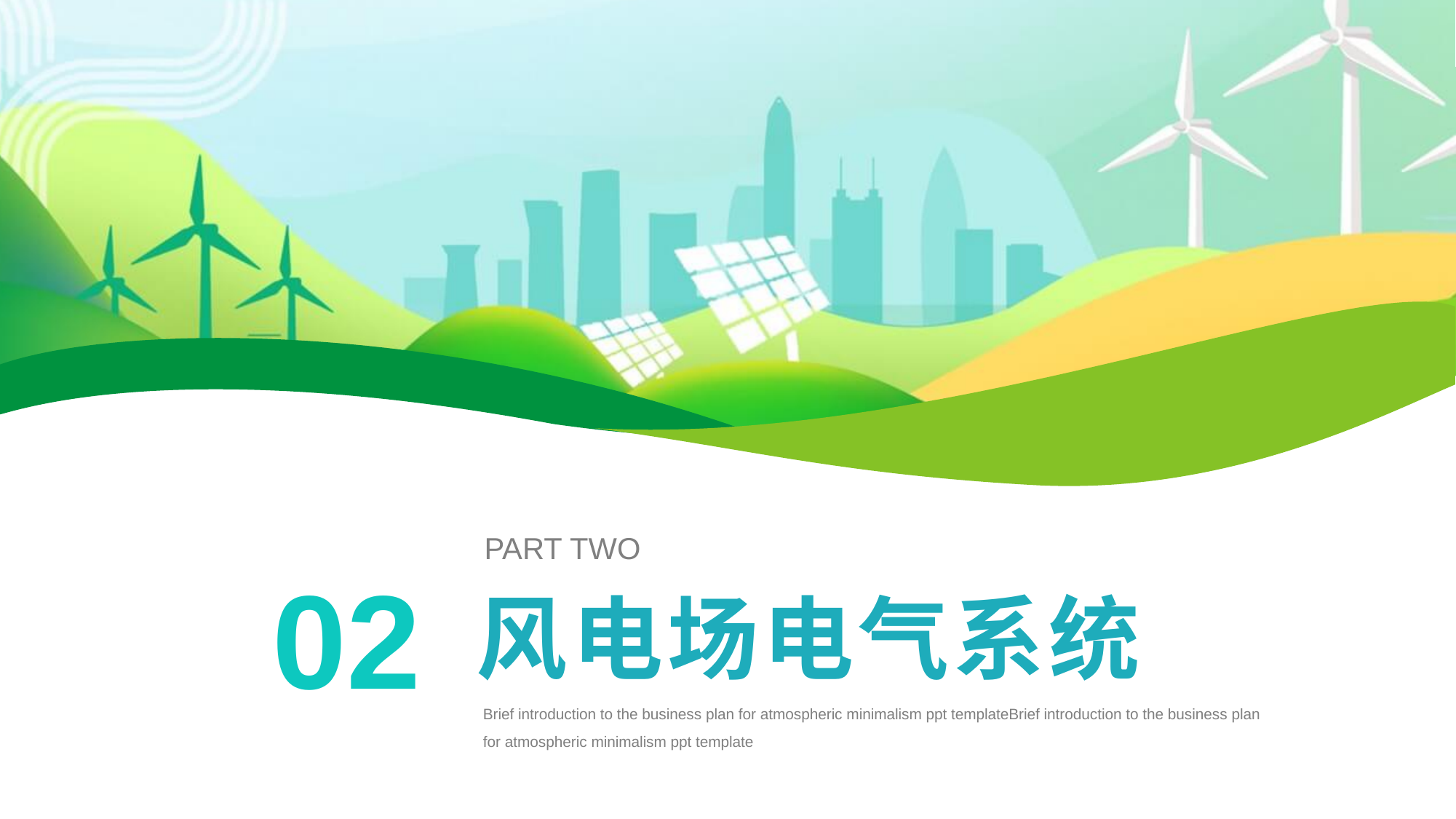

PART TWO
02
风电场电气系统
Brief introduction to the business plan for atmospheric minimalism ppt templateBrief introduction to the business plan for atmospheric minimalism ppt template